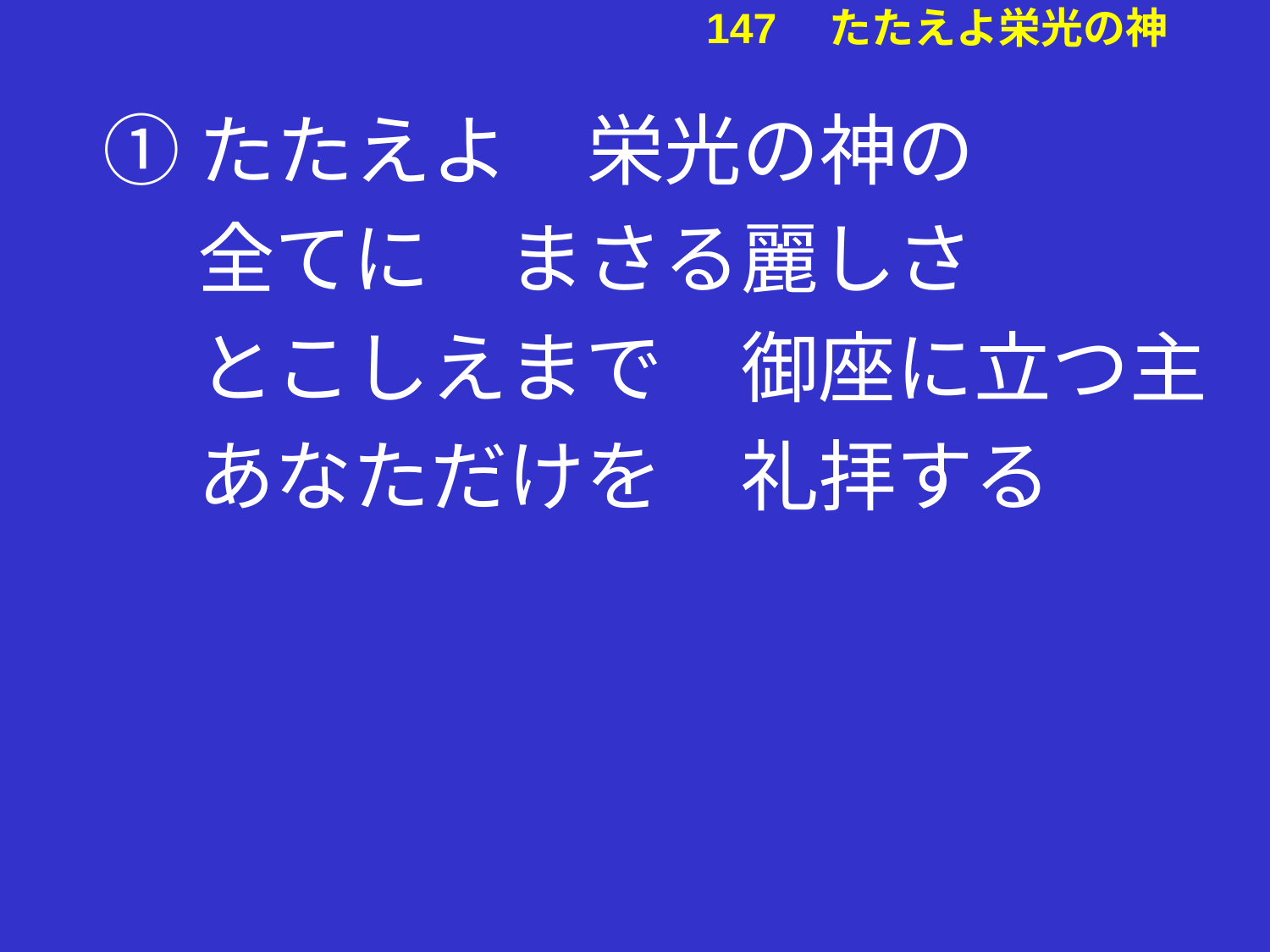

①たたえよ　栄光の神の
　 全てに　まさる麗しさ
　 とこしえまで　御座に立つ主
　 あなただけを　礼拝する

# 147　たたえよ栄光の神